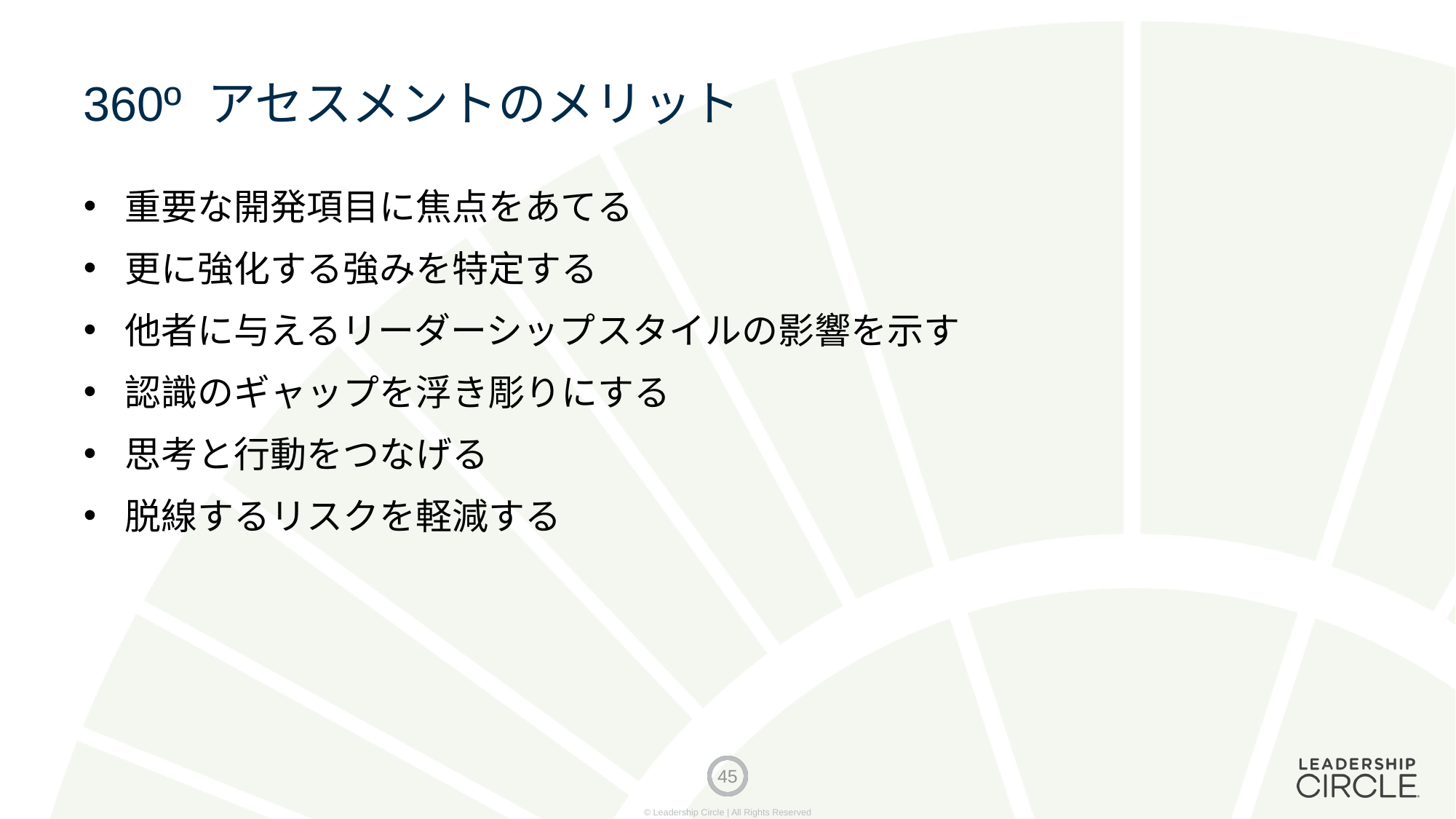

# 360º アセスメントのメリット
重要な開発項目に焦点をあてる
更に強化する強みを特定する
他者に与えるリーダーシップスタイルの影響を示す
認識のギャップを浮き彫りにする
思考と行動をつなげる
脱線するリスクを軽減する
45
© Leadership Circle | All Rights Reserved